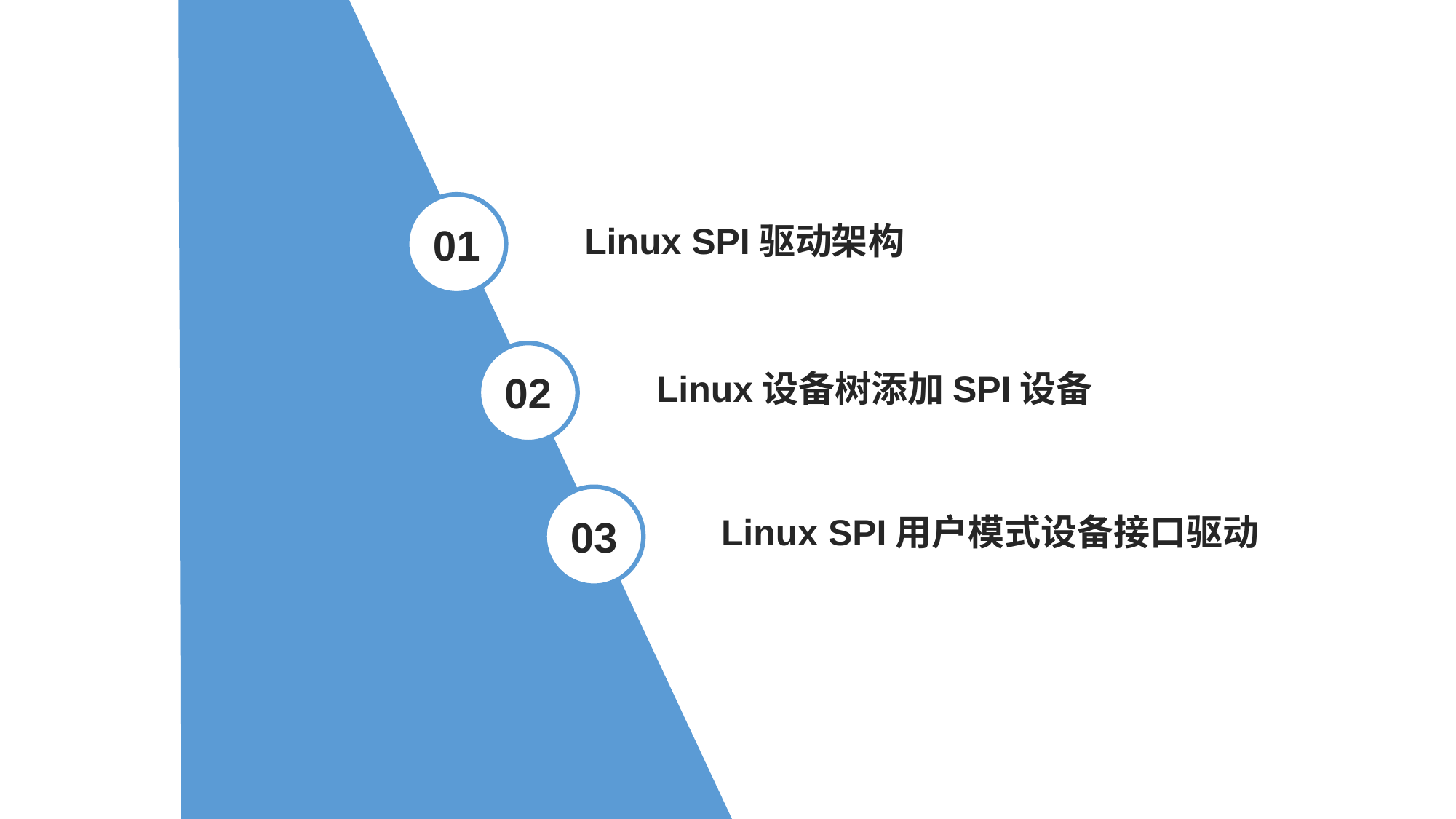

01
Linux SPI驱动架构

02
Linux设备树添加SPI设备

03
Linux SPI用户模式设备接口驱动